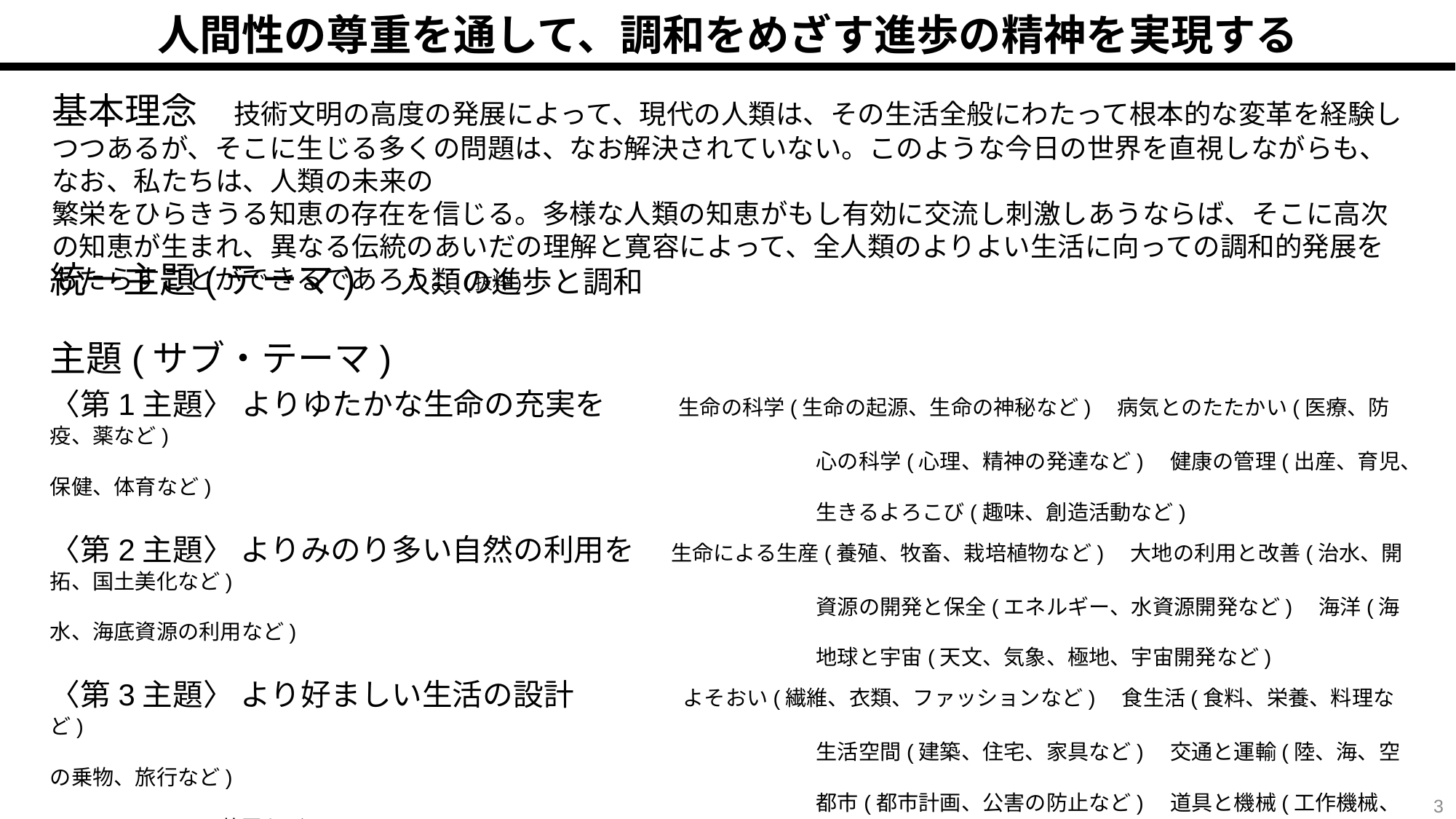

人間性の尊重を通して、調和をめざす進歩の精神を実現する
基本理念　技術文明の高度の発展によって、現代の人類は、その生活全般にわたって根本的な変革を経験しつつあるが、そこに生じる多くの問題は、なお解決されていない。このような今日の世界を直視しながらも、なお、私たちは、人類の未来の
繁栄をひらきうる知恵の存在を信じる。多様な人類の知恵がもし有効に交流し刺激しあうならば、そこに高次の知恵が生まれ、異なる伝統のあいだの理解と寛容によって、全人類のよりよい生活に向っての調和的発展をもたらすことができるであろう。(抜粋)
統一主題(テーマ)　人類の進歩と調和
主題(サブ・テーマ)
〈第1主題〉 よりゆたかな生命の充実を　　生命の科学(生命の起源、生命の神秘など)　病気とのたたかい(医療、防疫、薬など)
　　　　　　　　　　　　　　　　　　　　　　　　　　　　　　　　　　　　心の科学(心理、精神の発達など)　健康の管理(出産、育児、保健、体育など)
　　　　　　　　　　　　　　　　　　　　　　　　　　　　　　　　　　　　生きるよろこび(趣味、創造活動など)
〈第2主題〉 よりみのり多い自然の利用を　生命による生産(養殖、牧畜、栽培植物など)　大地の利用と改善(治水、開拓、国土美化など)
　　　　　　　　　　　　　　　　　　　　　　　　　　　　　　　　　　　　資源の開発と保全(エネルギー、水資源開発など)　海洋(海水、海底資源の利用など)
　　　　　　　　　　　　　　　　　　　　　　　　　　　　　　　　　　　　地球と宇宙(天文、気象、極地、宇宙開発など)
〈第3主題〉 より好ましい生活の設計　　　よそおい(繊維、衣類、ファッションなど)　食生活(食料、栄養、料理など)
　　　　　　　　　　　　　　　　　　　　　　　　　　　　　　　　　　　　生活空間(建築、住宅、家具など)　交通と運輸(陸、海、空の乗物、旅行など)
　　　　　　　　　　　　　　　　　　　　　　　　　　　　　　　　　　　　都市(都市計画、公害の防止など)　道具と機械(工作機械、オートメーション装置など)
　　　　　　　　　　　　　　　　　　　　　　　　　　　　　　　　　　　　時間(暦、時計、スピードヘの挑戦など)
〈第4主題〉 より深い相互の理解を　　　　言語と情報処理(文字、本、翻訳機械など)　報道と通信(ジャーナリズム、電信、電話など)
　　　　　　　　　　　　　　　　　　　　　　　　　　　　　　　　　　　　教育(学校、教材、教具など)　社会の制度と慣習(家族、道徳、冠婚葬祭など)
　　　　　　　　　　　　　　　　　　　　　　　　　　　　　　　　　　　　芸術とその鑑賞(美術、工芸、舞台芸術など)
　　　　　　　　　　　　　　　　　　　　　　　　　　　　　　　　　　　　国際間の理解と協力(海外技術の協力、文化交流など)

3